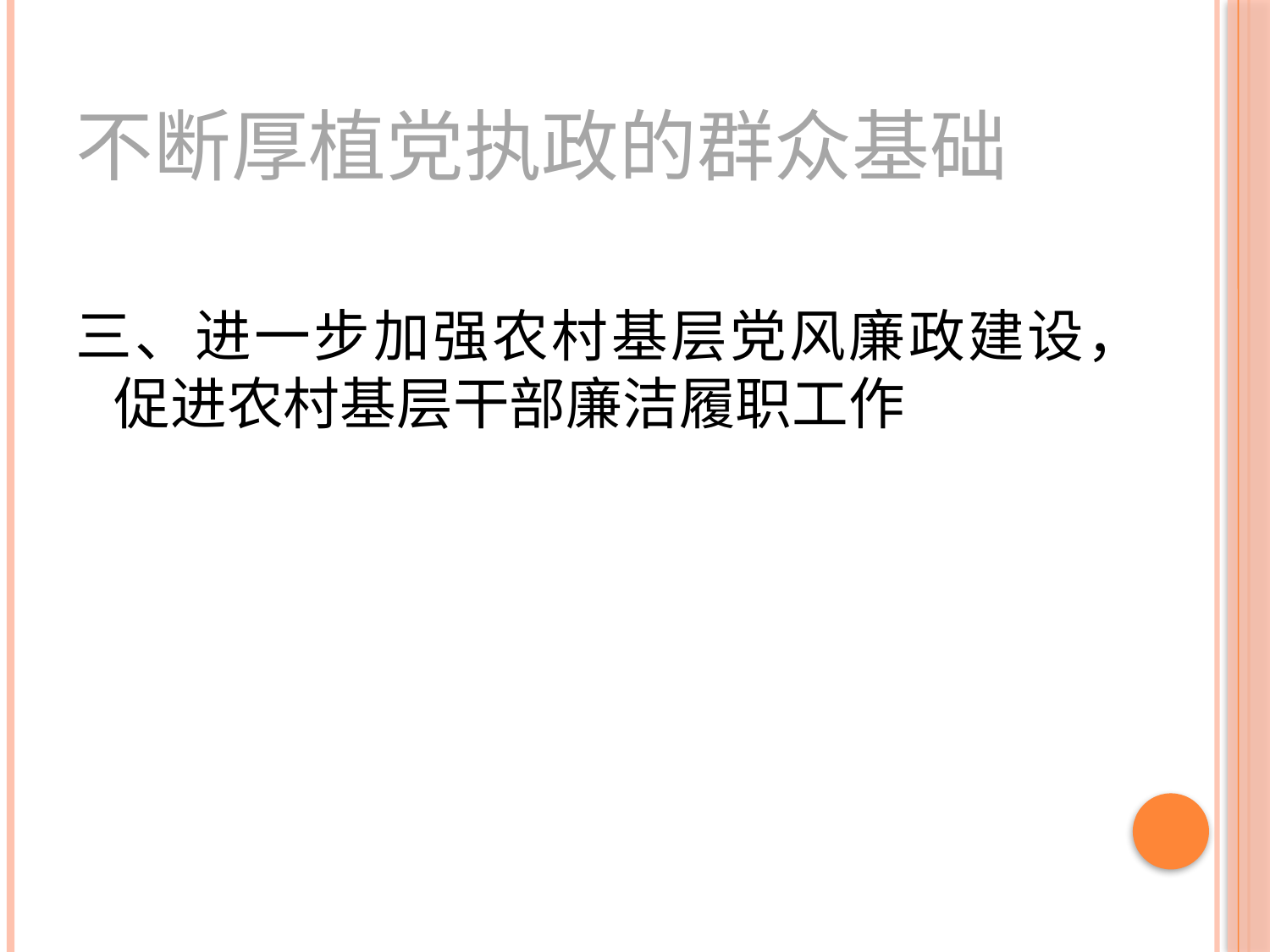

# 不断厚植党执政的群众基础

三、进一步加强农村基层党风廉政建设，促进农村基层干部廉洁履职工作